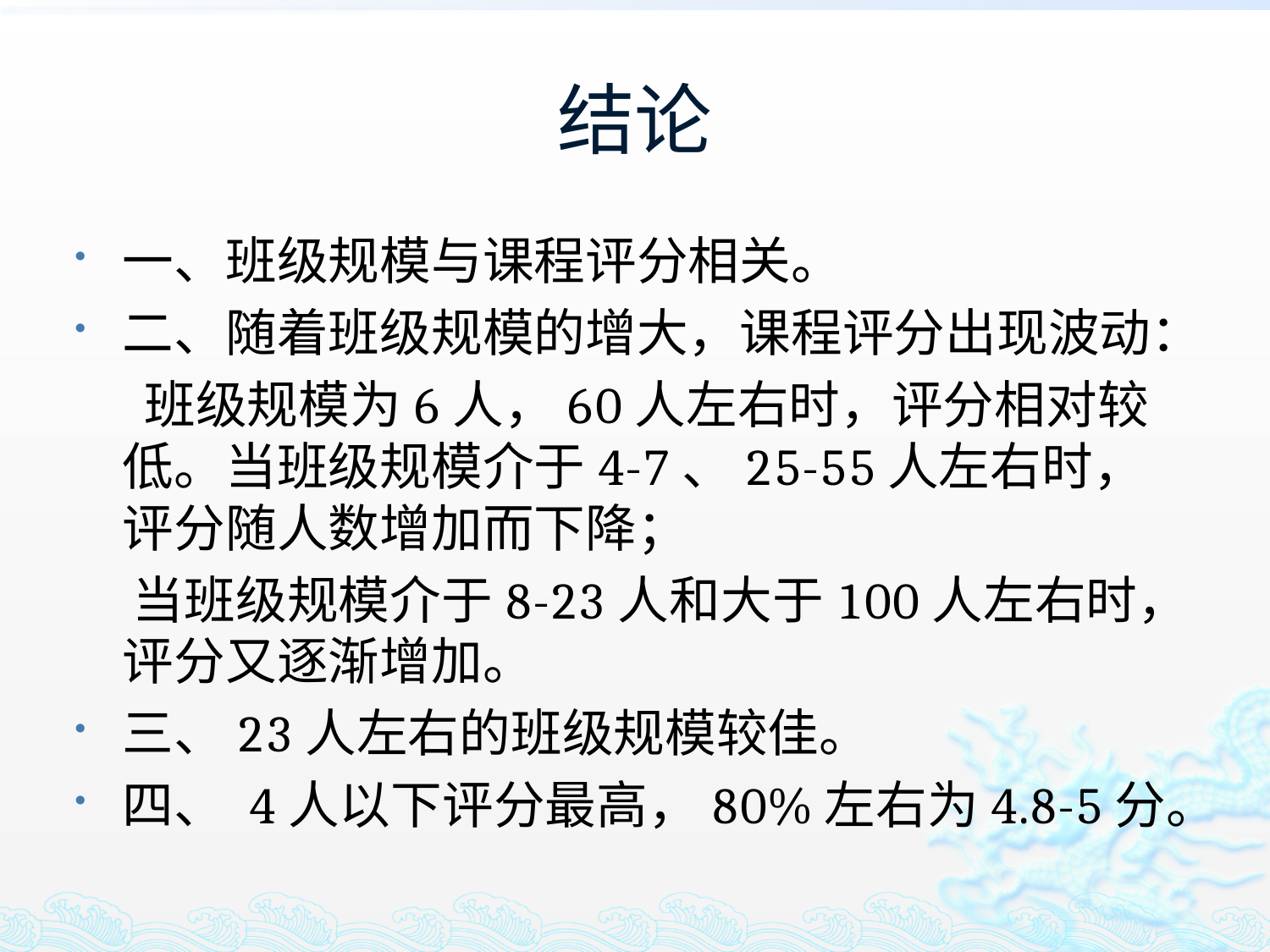

# 结论
一、班级规模与课程评分相关。
二、随着班级规模的增大，课程评分出现波动：
     班级规模为6人，60人左右时，评分相对较低。当班级规模介于4-7、25-55人左右时，评分随人数增加而下降；
    当班级规模介于8-23人和大于100人左右时，评分又逐渐增加。
三、23人左右的班级规模较佳。
四、 4人以下评分最高，80%左右为4.8-5分。